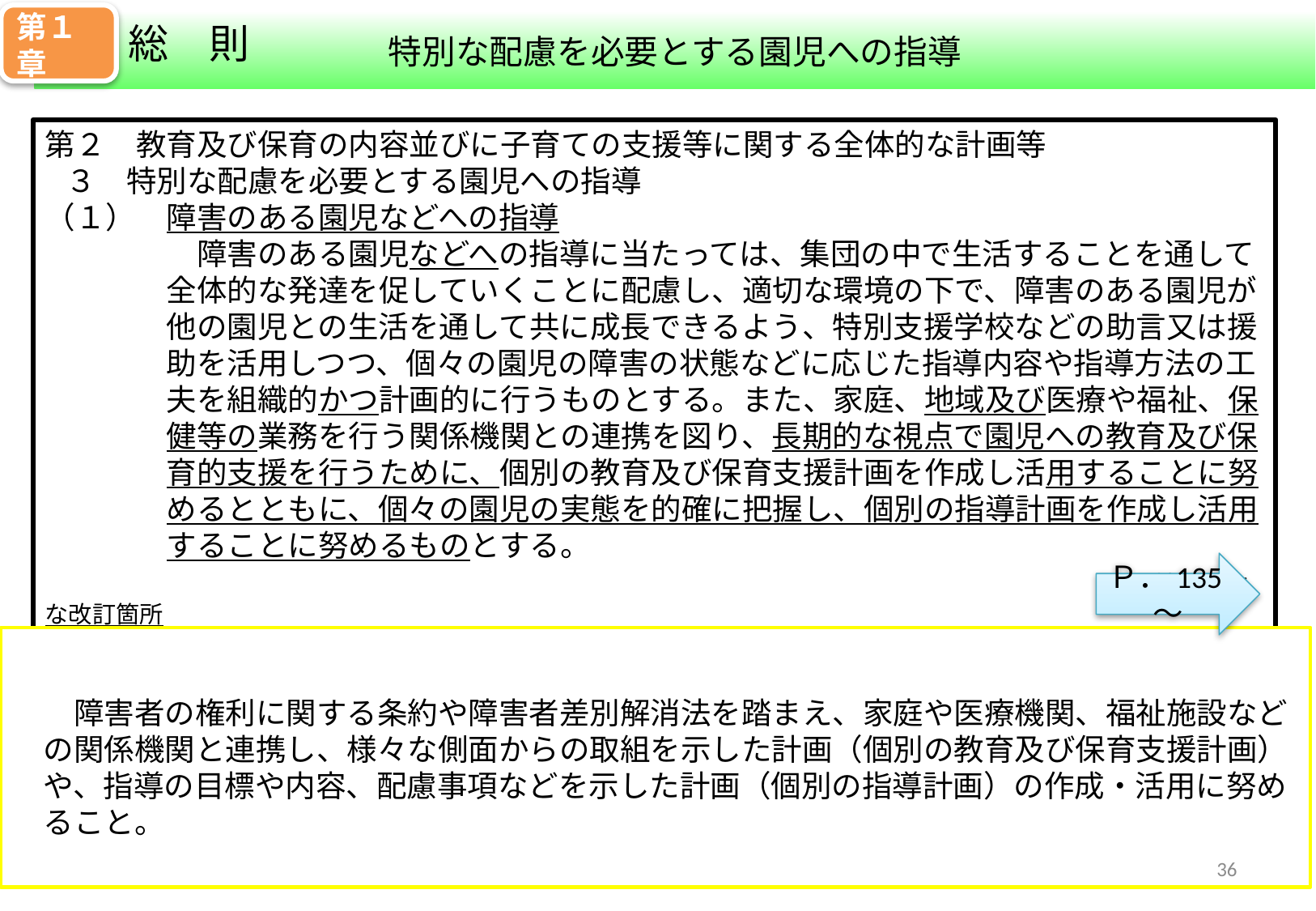

第１章
総　則
特別な配慮を必要とする園児への指導
第２　教育及び保育の内容並びに子育ての支援等に関する全体的な計画等
  ３　特別な配慮を必要とする園児への指導
（１）　障害のある園児などへの指導
　　　　　障害のある園児などへの指導に当たっては、集団の中で生活することを通して
　　　　全体的な発達を促していくことに配慮し、適切な環境の下で、障害のある園児が
　　　　他の園児との生活を通して共に成長できるよう、特別支援学校などの助言又は援
　　　　助を活用しつつ、個々の園児の障害の状態などに応じた指導内容や指導方法の工
　　　　夫を組織的かつ計画的に行うものとする。また、家庭、地域及び医療や福祉、保
　　　　健等の業務を行う関係機関との連携を図り、長期的な視点で園児への教育及び保
　　　　育的支援を行うために、個別の教育及び保育支援計画を作成し活用することに努
　　　　めるとともに、個々の園児の実態を的確に把握し、個別の指導計画を作成し活用
　　　　することに努めるものとする。
　　　　　　　　　　　　　　　　　　　　　　　　　　　　　　　　　　　※下線部：主な改訂箇所
Ｐ．135～

　　障害者の権利に関する条約や障害者差別解消法を踏まえ、家庭や医療機関、福祉施設など
　の関係機関と連携し、様々な側面からの取組を示した計画（個別の教育及び保育支援計画）
　や、指導の目標や内容、配慮事項などを示した計画（個別の指導計画）の作成・活用に努め
　ること。

36